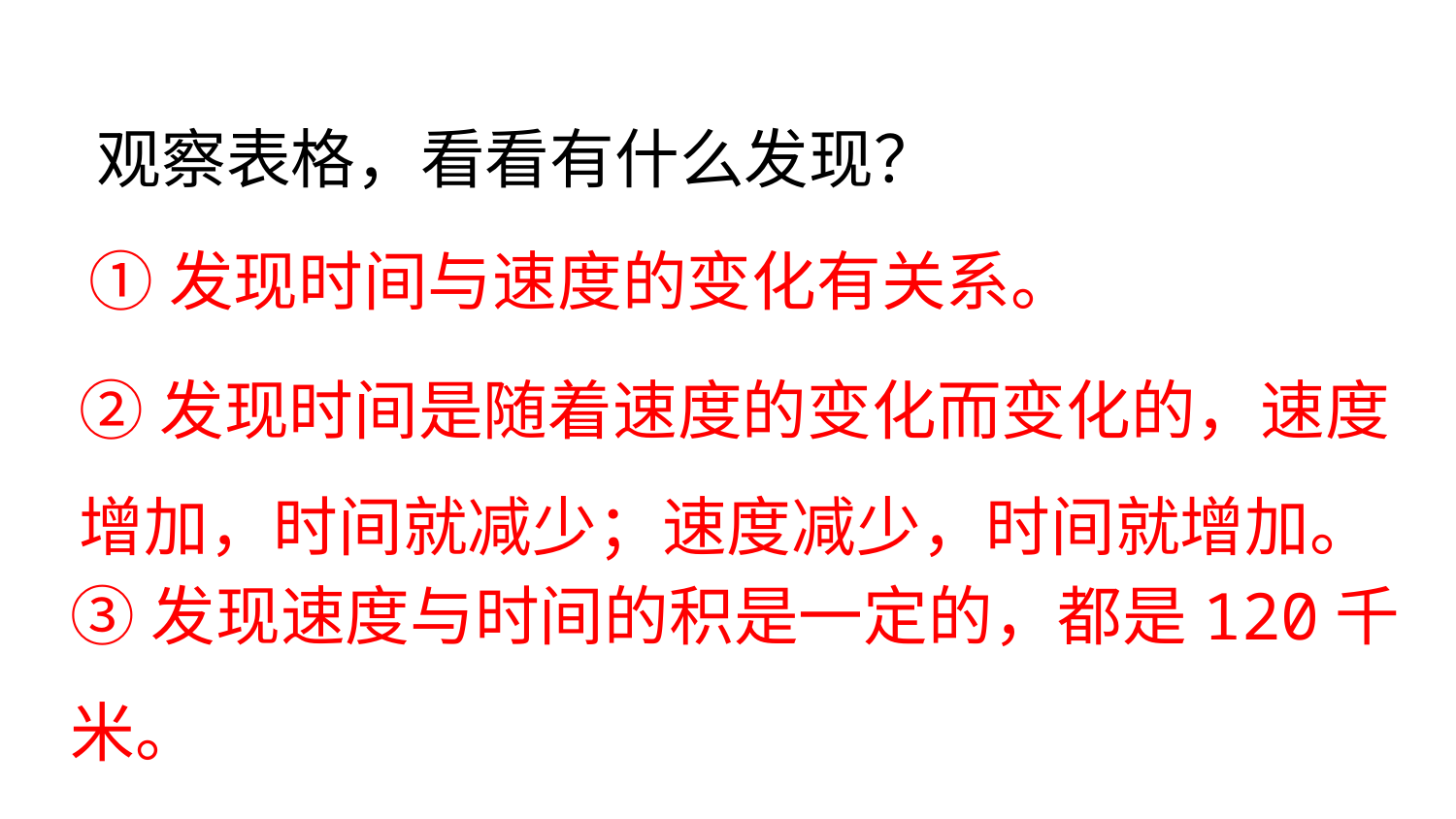

观察表格，看看有什么发现？
①发现时间与速度的变化有关系。
②发现时间是随着速度的变化而变化的，速度增加，时间就减少；速度减少，时间就增加。
③发现速度与时间的积是一定的，都是120千米。